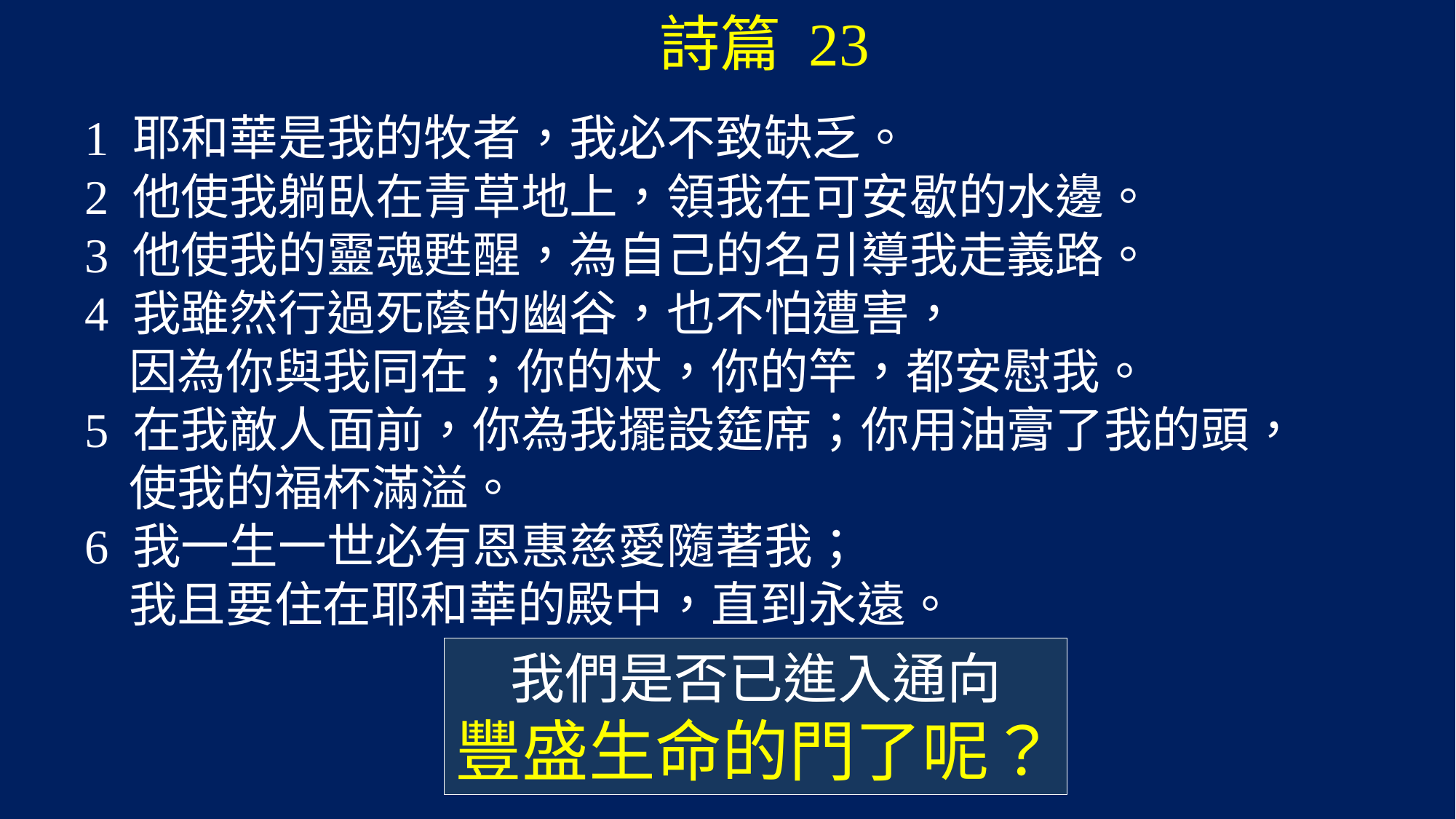

詩篇 23

1 耶和華是我的牧者，我必不致缺乏。
2 他使我躺臥在青草地上，領我在可安歇的水邊。
3 他使我的靈魂甦醒，為自己的名引導我走義路。
4 我雖然行過死蔭的幽谷，也不怕遭害，
   因為你與我同在；你的杖，你的竿，都安慰我。
5 在我敵人面前，你為我擺設筵席；你用油膏了我的頭，
   使我的福杯滿溢。
6 我一生一世必有恩惠慈愛隨著我；
   我且要住在耶和華的殿中，直到永遠。

我們是否已進入通向
豐盛生命的門了呢？